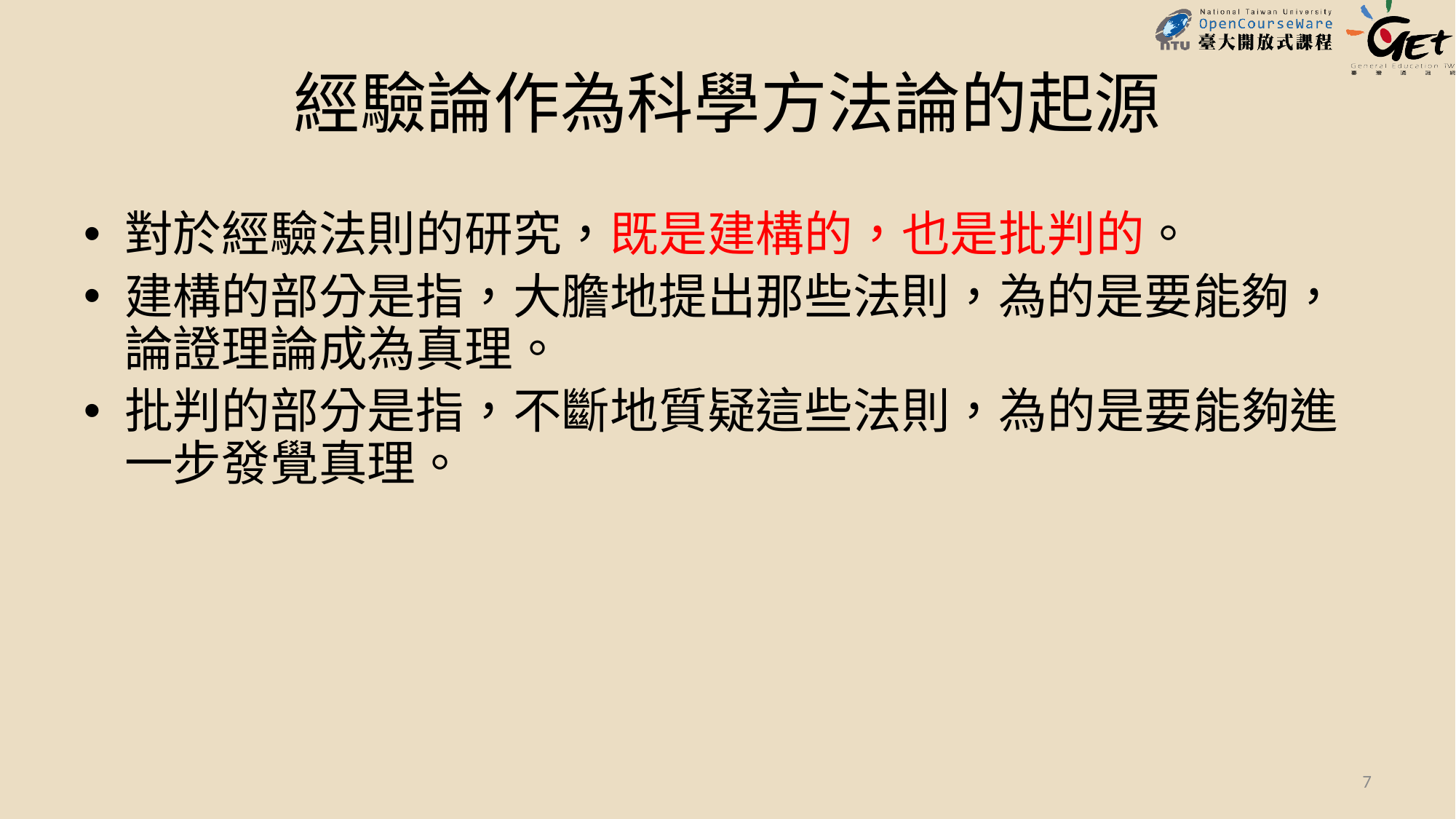

# 經驗論作為科學方法論的起源
對於經驗法則的研究，既是建構的，也是批判的。
建構的部分是指，大膽地提出那些法則，為的是要能夠，論證理論成為真理。
批判的部分是指，不斷地質疑這些法則，為的是要能夠進一步發覺真理。
7